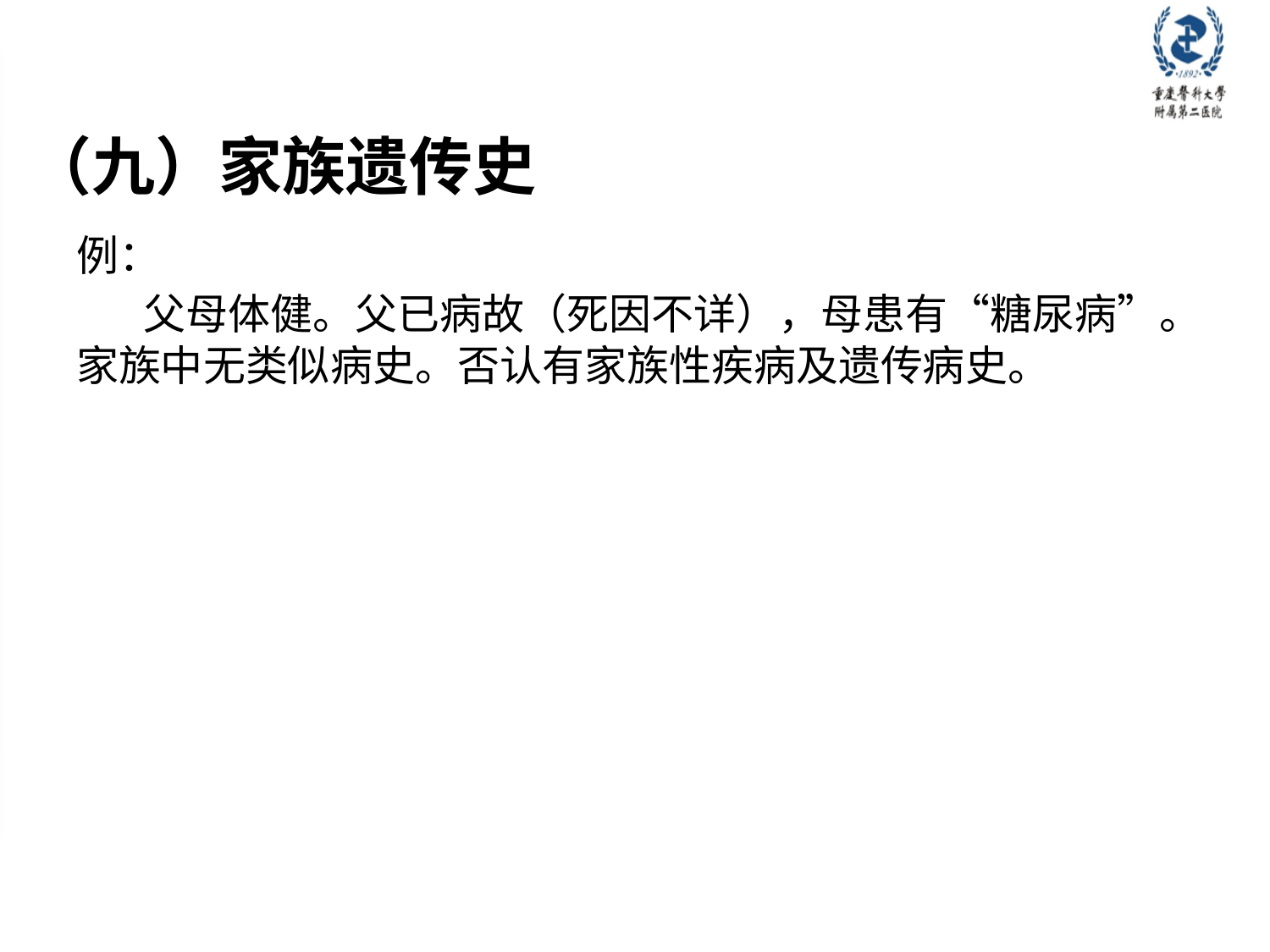

# （九）家族遗传史
例：
      父母体健。父已病故（死因不详），母患有“糖尿病”。家族中无类似病史。否认有家族性疾病及遗传病史。